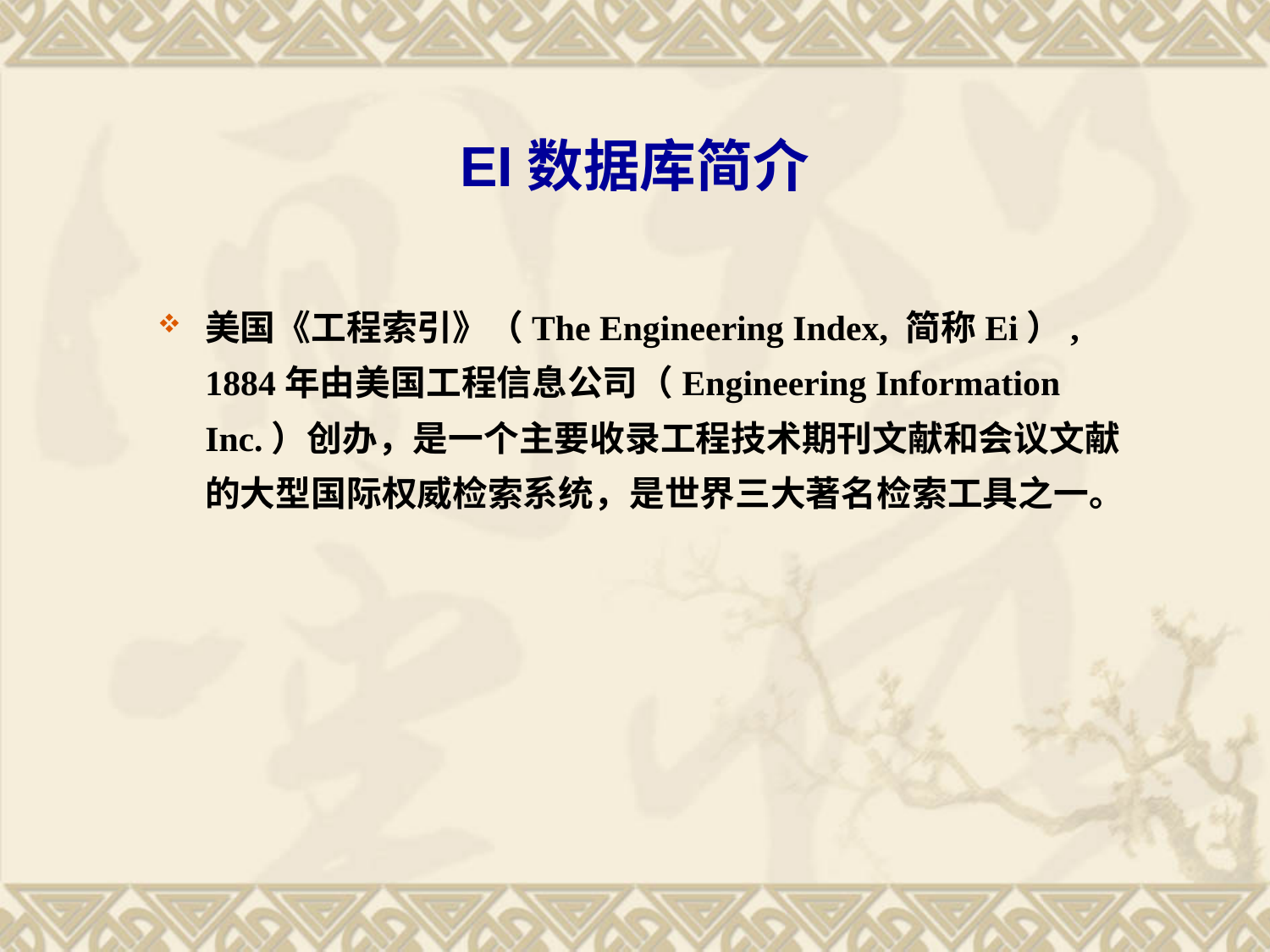

# EI数据库简介
美国《工程索引》（The Engineering Index, 简称Ei）, 1884年由美国工程信息公司（Engineering Information Inc.）创办，是一个主要收录工程技术期刊文献和会议文献的大型国际权威检索系统，是世界三大著名检索工具之一。